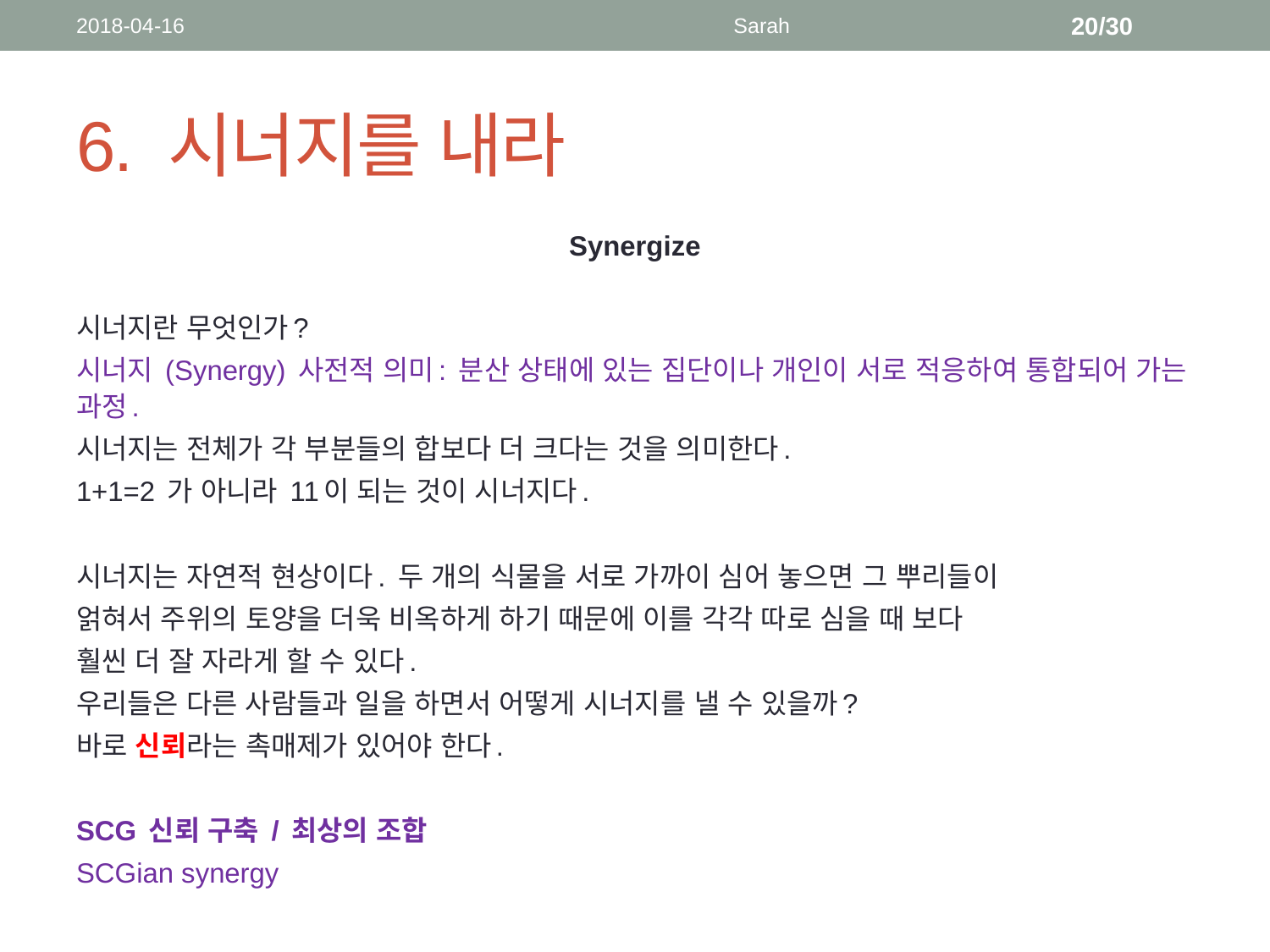

2018-04-16
Sarah
20/30
# 6. 시너지를 내라
Synergize

시너지란 무엇인가?
시너지 (Synergy) 사전적 의미: 분산 상태에 있는 집단이나 개인이 서로 적응하여 통합되어 가는 과정.
시너지는 전체가 각 부분들의 합보다 더 크다는 것을 의미한다.
1+1=2 가 아니라 11이 되는 것이 시너지다.

시너지는 자연적 현상이다. 두 개의 식물을 서로 가까이 심어 놓으면 그 뿌리들이
얽혀서 주위의 토양을 더욱 비옥하게 하기 때문에 이를 각각 따로 심을 때 보다
훨씬 더 잘 자라게 할 수 있다.
우리들은 다른 사람들과 일을 하면서 어떻게 시너지를 낼 수 있을까?
바로 신뢰라는 촉매제가 있어야 한다.

SCG 신뢰 구축 / 최상의 조합
SCGian synergy